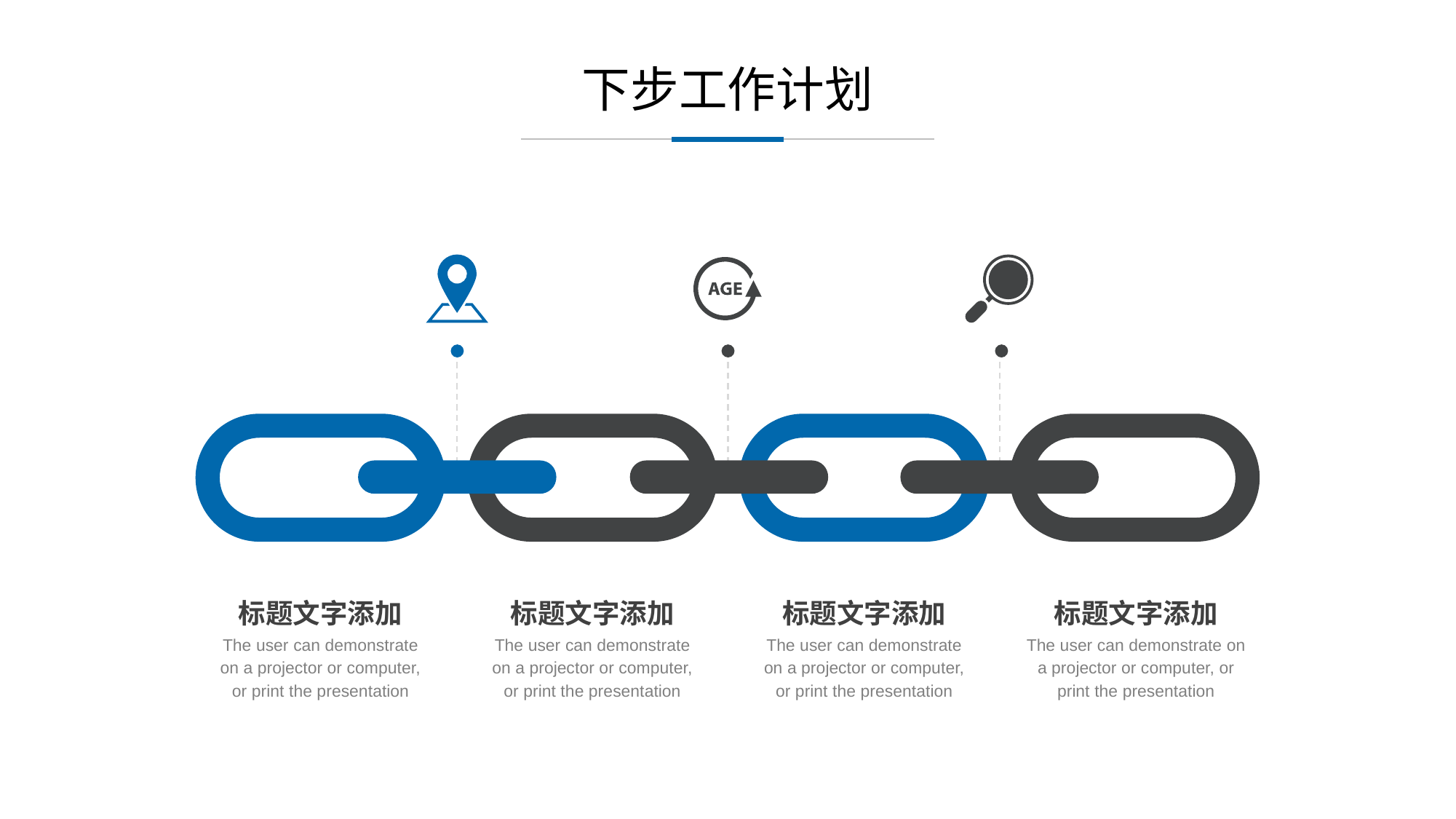

下步工作计划

标题文字添加
The user can demonstrate on a projector or computer, or print the presentation
标题文字添加
The user can demonstrate on a projector or computer, or print the presentation
标题文字添加
The user can demonstrate on a projector or computer, or print the presentation
标题文字添加
The user can demonstrate on a projector or computer, or print the presentation